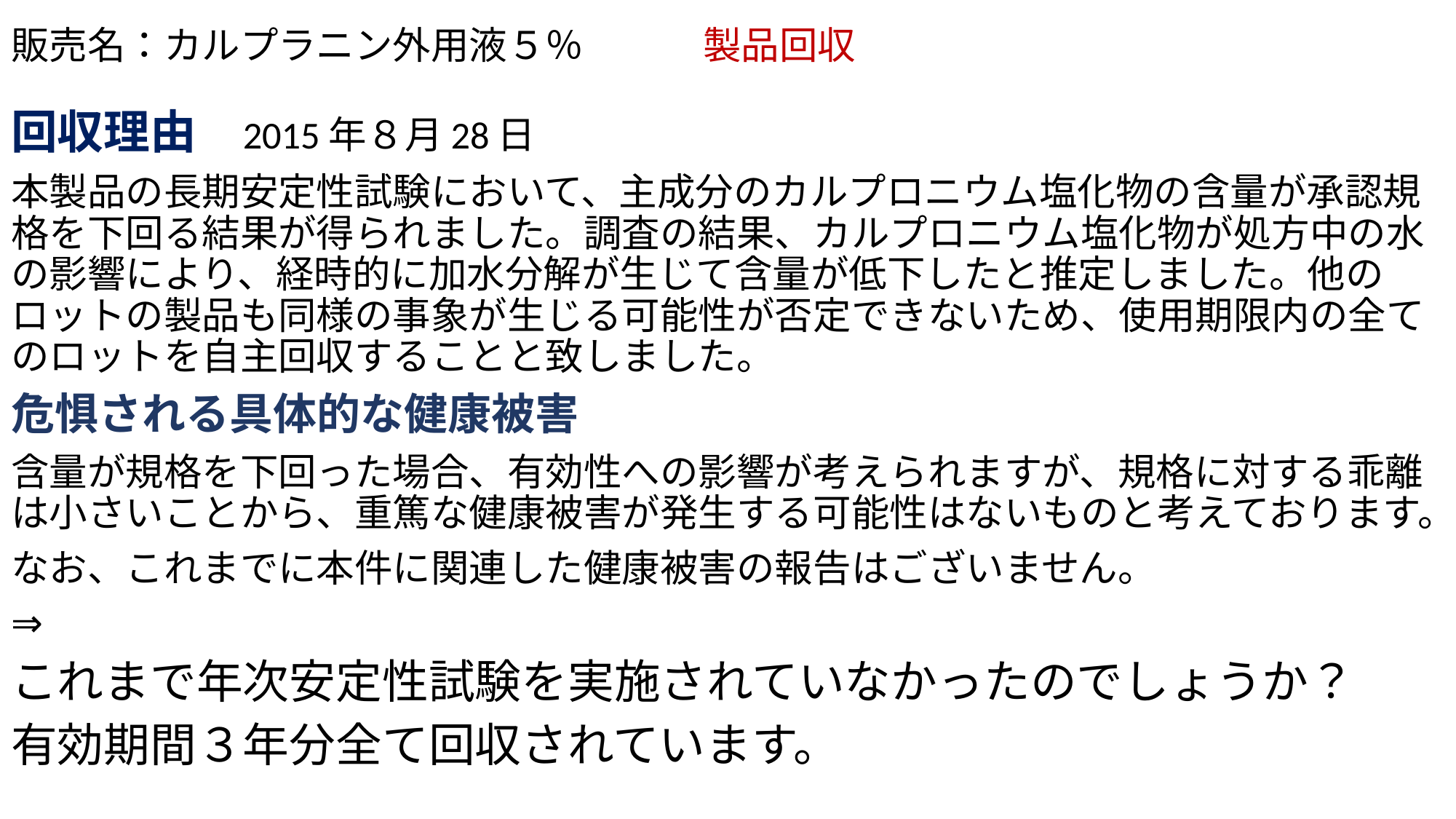

# 販売名：カルプラニン外用液５％　　     製品回収
回収理由　2015年８月28日
本製品の長期安定性試験において、主成分のカルプロニウム塩化物の含量が承認規格を下回る結果が得られました。調査の結果、カルプロニウム塩化物が処方中の水の影響により、経時的に加水分解が生じて含量が低下したと推定しました。他のロットの製品も同様の事象が生じる可能性が否定できないため、使用期限内の全てのロットを自主回収することと致しました。
危惧される具体的な健康被害
含量が規格を下回った場合、有効性への影響が考えられますが、規格に対する乖離は小さいことから、重篤な健康被害が発生する可能性はないものと考えております。
なお、これまでに本件に関連した健康被害の報告はございません。
⇒
これまで年次安定性試験を実施されていなかったのでしょうか？
有効期間３年分全て回収されています。